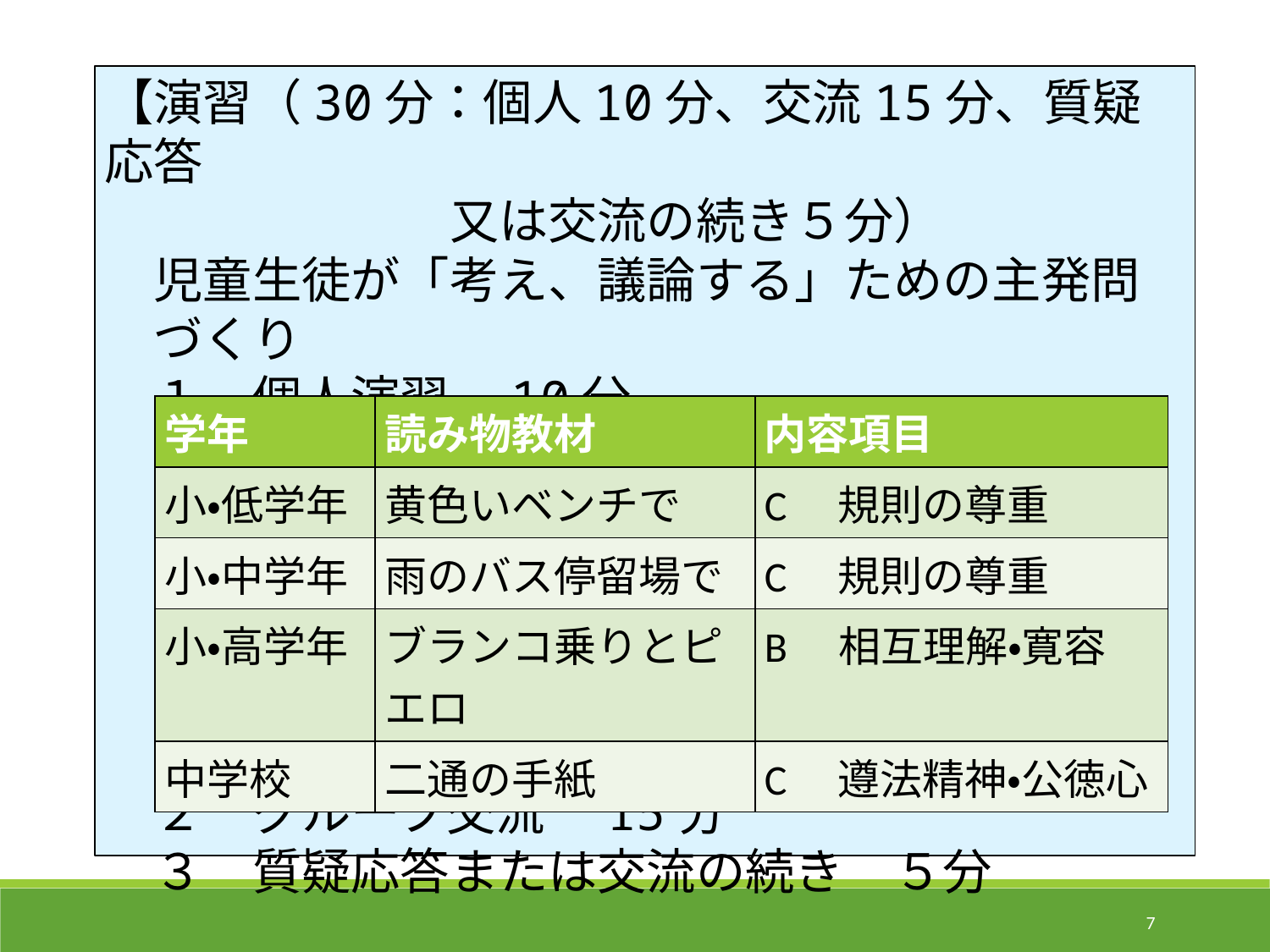

【演習（30分：個人10分、交流15分、質疑応答
　　　　　　　又は交流の続き５分）
　児童生徒が「考え、議論する」ための主発問
　づくり
　１　個人演習　10分

　２　グループ交流　15分
　３　質疑応答または交流の続き　５分

| 学年 | 読み物教材 | 内容項目 |
| --- | --- | --- |
| 小・低学年 | 黄色いベンチで | C　規則の尊重 |
| 小・中学年 | 雨のバス停留場で | C　規則の尊重 |
| 小・高学年 | ブランコ乗りとピエロ | B　相互理解・寛容 |
| 中学校 | 二通の手紙 | C　遵法精神・公徳心 |
7